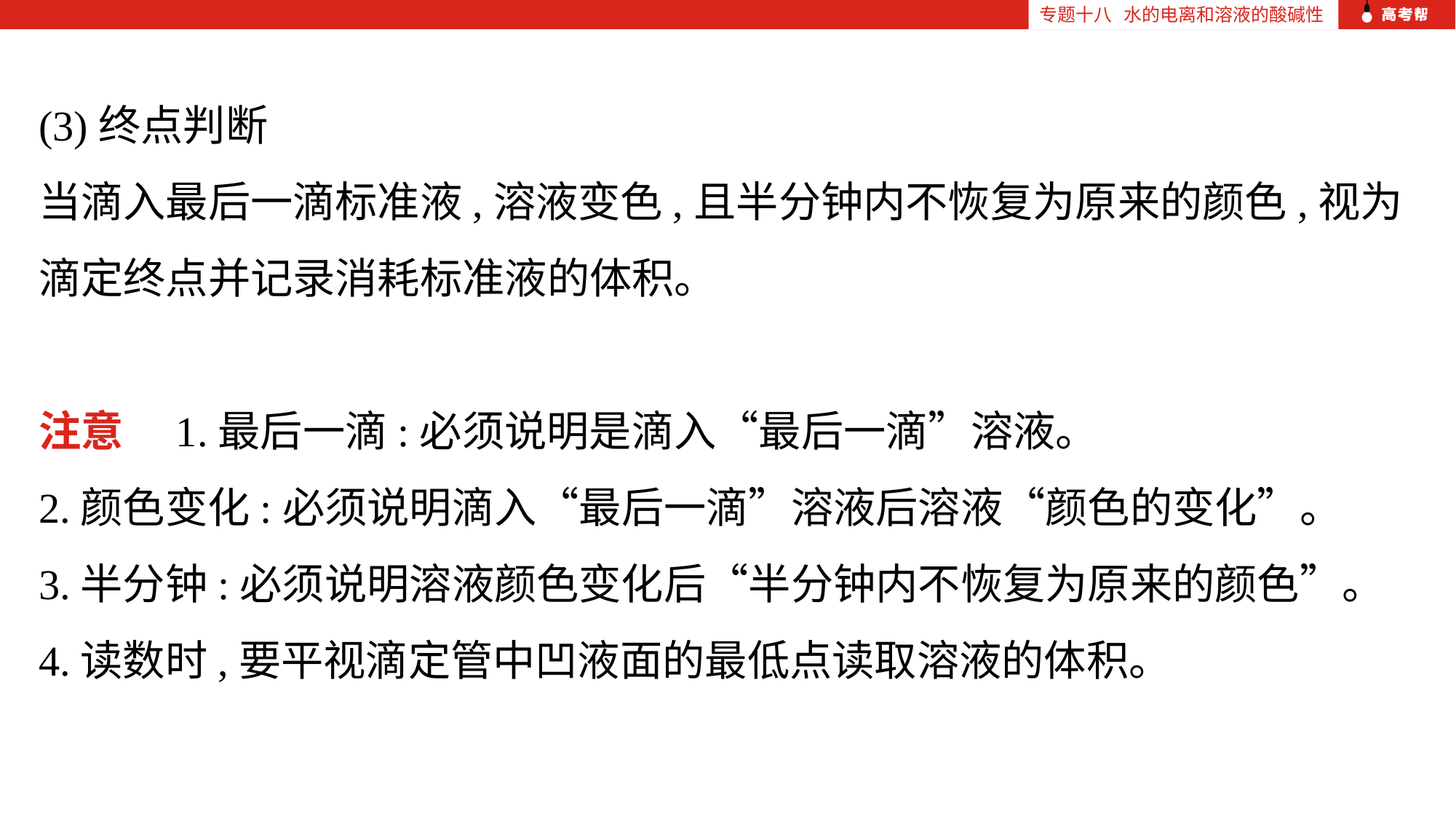

专题十八   水的电离和溶液的酸碱性
(3)终点判断
当滴入最后一滴标准液,溶液变色,且半分钟内不恢复为原来的颜色,视为滴定终点并记录消耗标准液的体积。

注意　1.最后一滴:必须说明是滴入“最后一滴”溶液。
2.颜色变化:必须说明滴入“最后一滴”溶液后溶液“颜色的变化”。
3.半分钟:必须说明溶液颜色变化后“半分钟内不恢复为原来的颜色”。
4.读数时,要平视滴定管中凹液面的最低点读取溶液的体积。